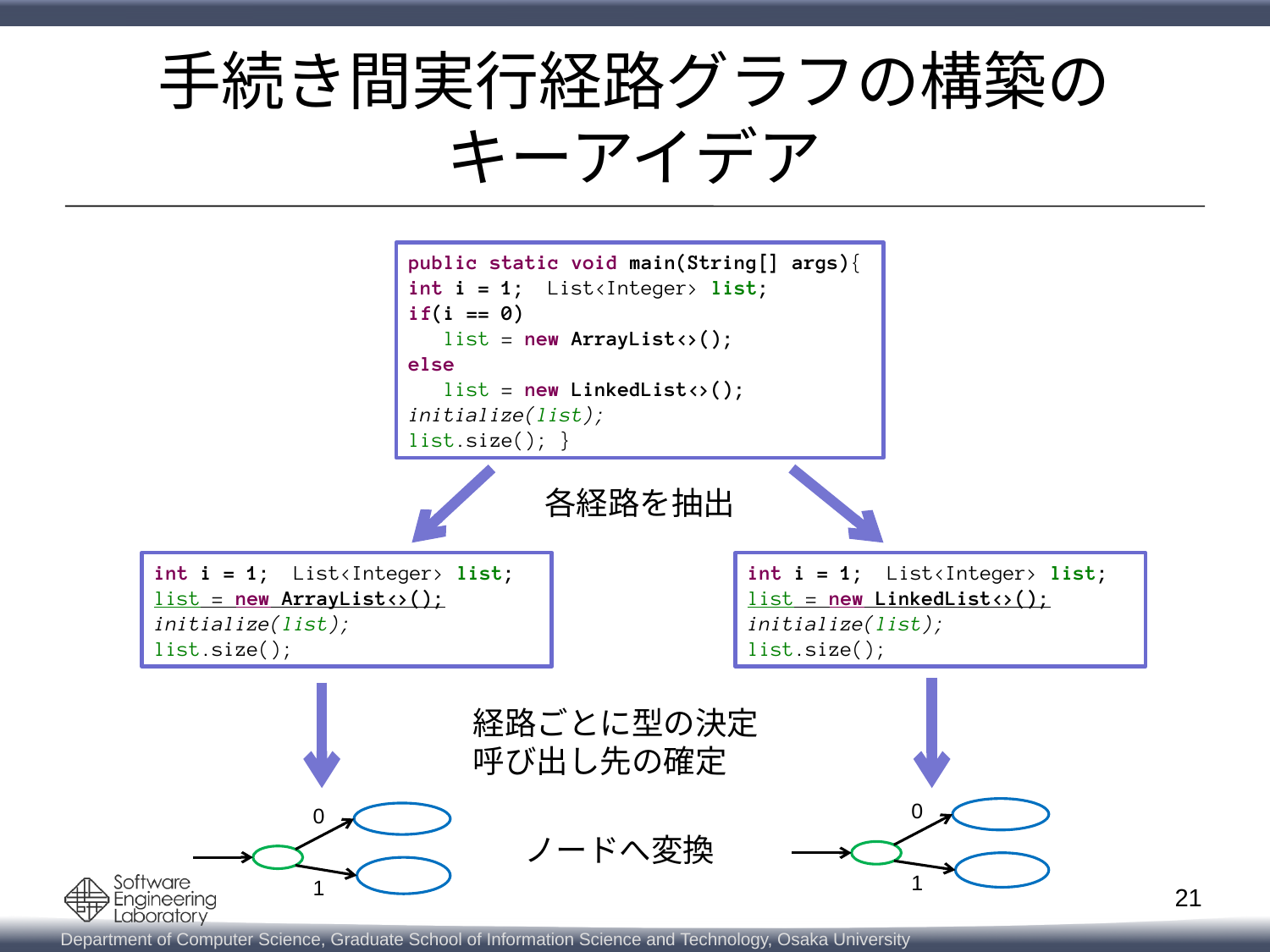

# 手続き間実行経路グラフの構築の キーアイデア
public static void main(String[] args){
int i = 1;  List<Integer> list;
if(i == 0)
   list = new ArrayList<>();
else
   list = new LinkedList<>();
initialize(list);
list.size(); }
各経路を抽出
int i = 1;  List<Integer> list;
list = new LinkedList<>();
initialize(list);
list.size();
int i = 1;  List<Integer> list;
list = new ArrayList<>();
initialize(list);
list.size();
経路ごとに型の決定
呼び出し先の確定
0

1
0

1
ノードへ変換
21